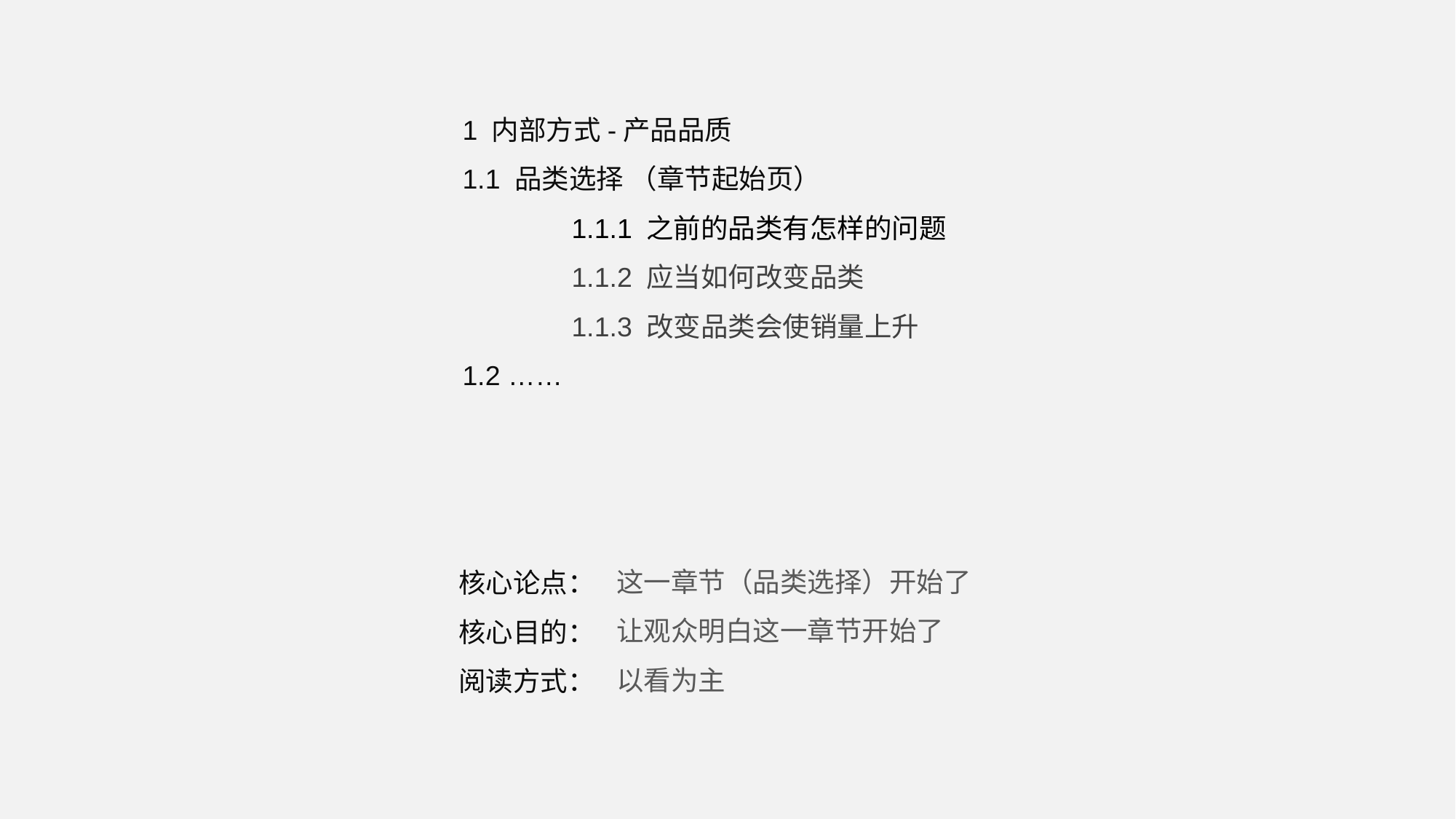

1 内部方式-产品品质
1.1 品类选择 （章节起始页）
	1.1.1 之前的品类有怎样的问题
	1.1.2 应当如何改变品类
	1.1.3 改变品类会使销量上升
1.2 ……
这一章节（品类选择）开始了
让观众明白这一章节开始了
以看为主
核心论点：
核心目的：
阅读方式：